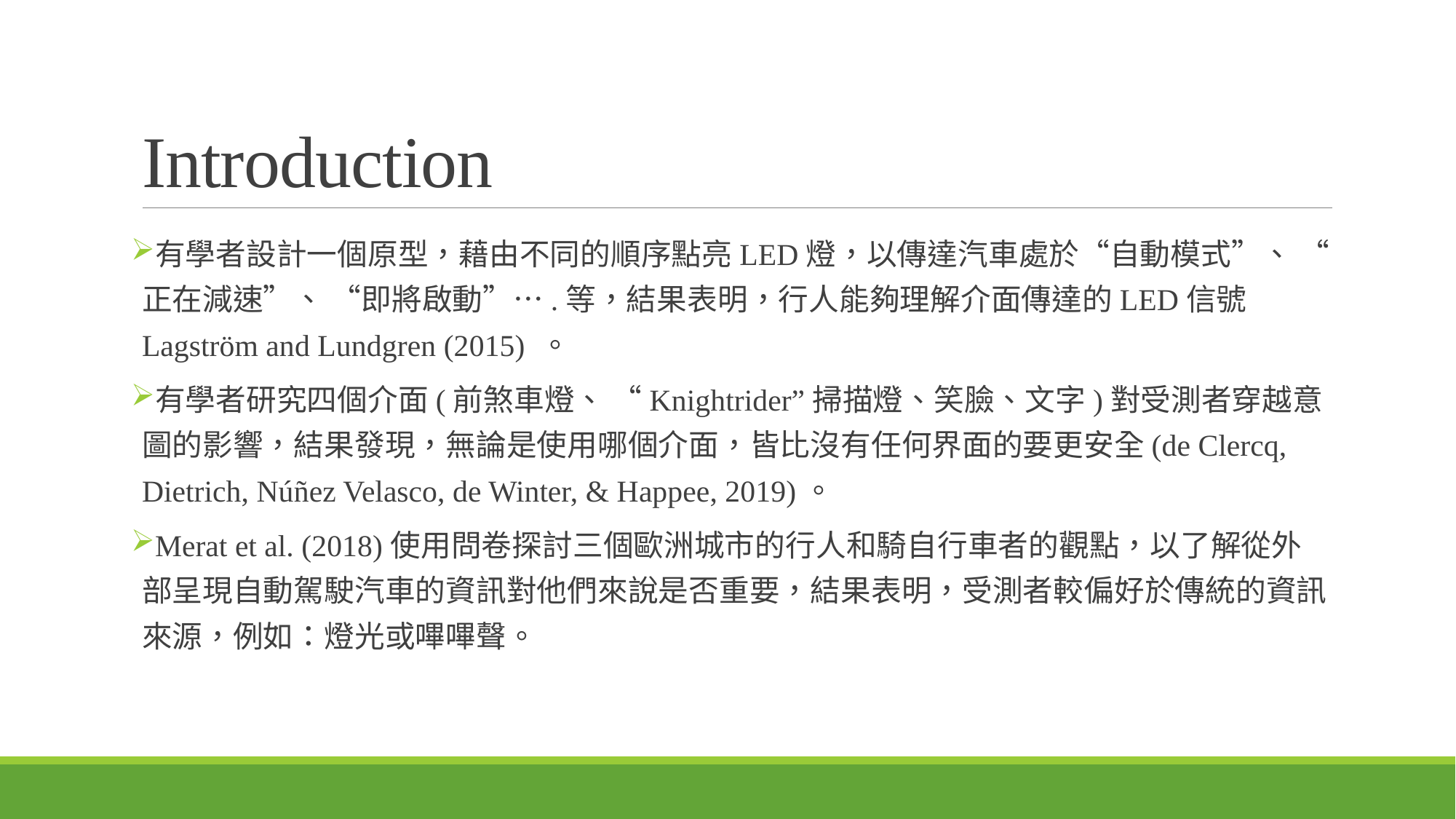

# Introduction
有學者設計一個原型，藉由不同的順序點亮LED燈，以傳達汽車處於“自動模式”、 “正在減速”、 “即將啟動”….等，結果表明，行人能夠理解介面傳達的LED信號Lagström and Lundgren (2015) 。
有學者研究四個介面(前煞車燈、 “Knightrider”掃描燈、笑臉、文字)對受測者穿越意圖的影響，結果發現，無論是使用哪個介面，皆比沒有任何界面的要更安全(de Clercq, Dietrich, Núñez Velasco, de Winter, & Happee, 2019)。
Merat et al. (2018)使用問卷探討三個歐洲城市的行人和騎自行車者的觀點，以了解從外部呈現自動駕駛汽車的資訊對他們來說是否重要，結果表明，受測者較偏好於傳統的資訊來源，例如：燈光或嗶嗶聲。